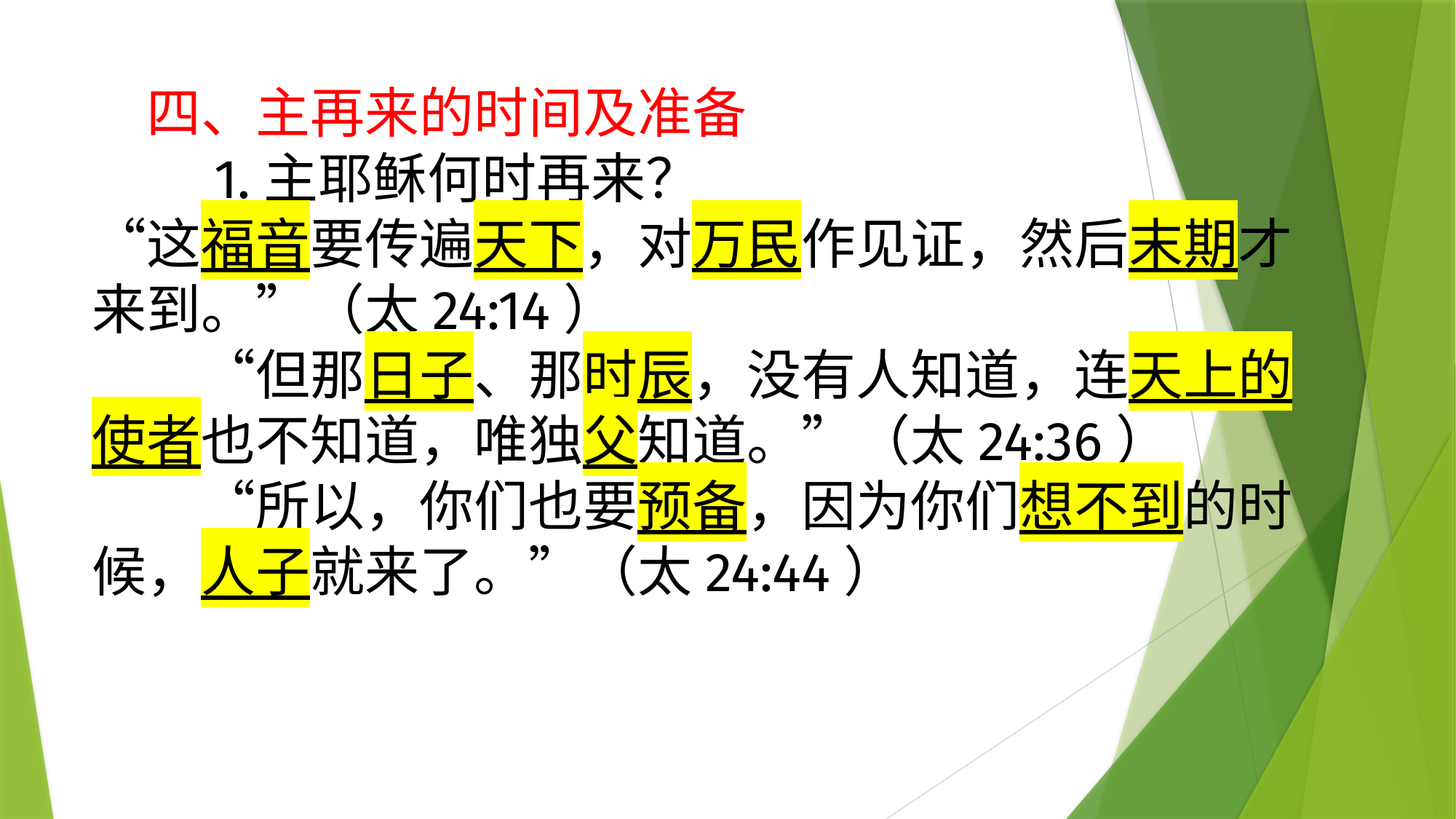

# 四、主再来的时间及准备 　　1.主耶稣何时再来？ “这福音要传遍天下，对万民作见证，然后末期才来到。”（太24:14） 　　“但那日子、那时辰，没有人知道，连天上的使者也不知道，唯独父知道。”（太24:36） 　　“所以，你们也要预备，因为你们想不到的时候，人子就来了。”（太24:44）